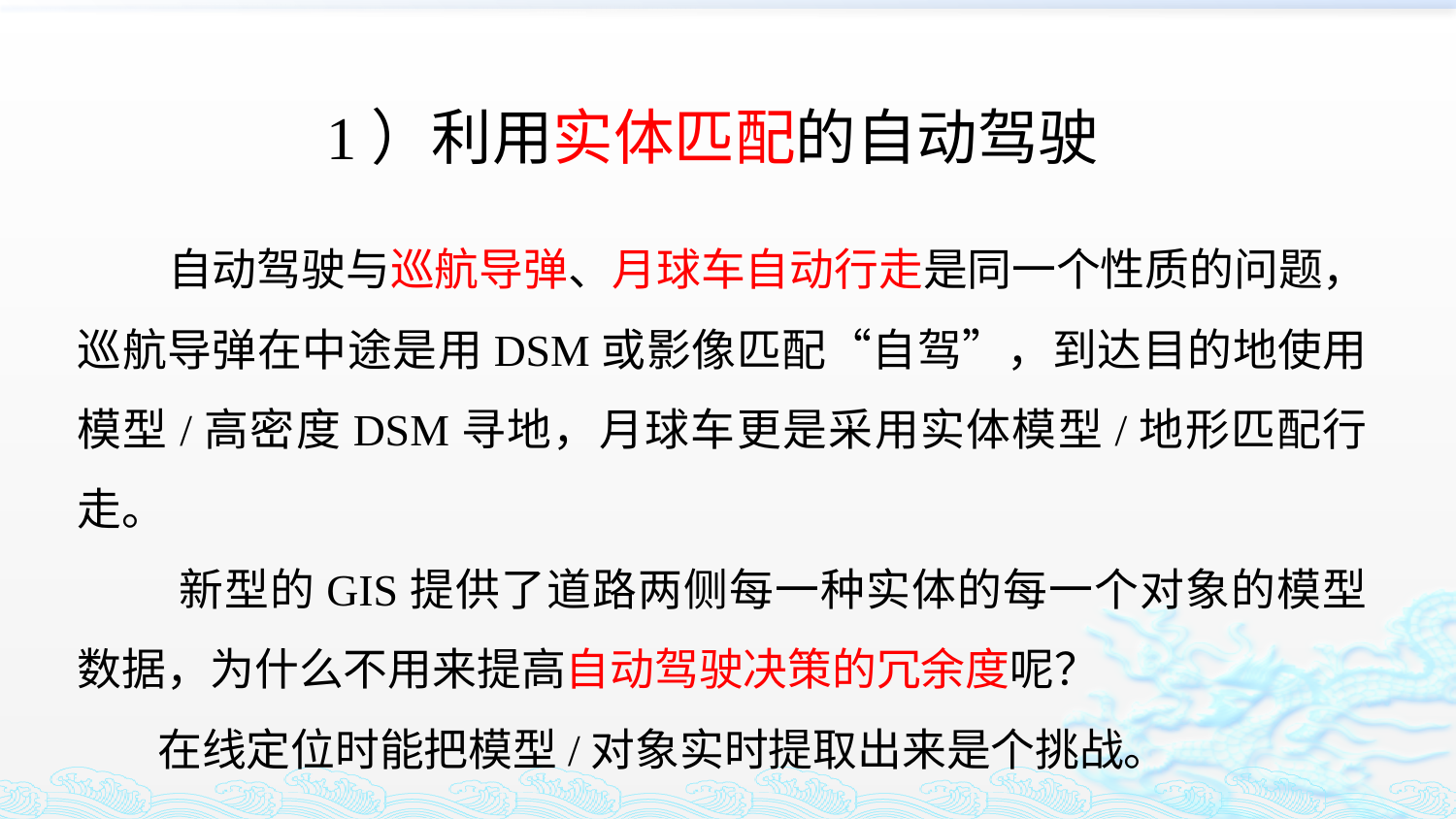

1）利用实体匹配的自动驾驶
        自动驾驶与巡航导弹、月球车自动行走是同一个性质的问题，巡航导弹在中途是用DSM或影像匹配“自驾”，到达目的地使用模型/高密度DSM寻地，月球车更是采用实体模型/地形匹配行走。
        新型的GIS提供了道路两侧每一种实体的每一个对象的模型数据，为什么不用来提高自动驾驶决策的冗余度呢？
       在线定位时能把模型/对象实时提取出来是个挑战。